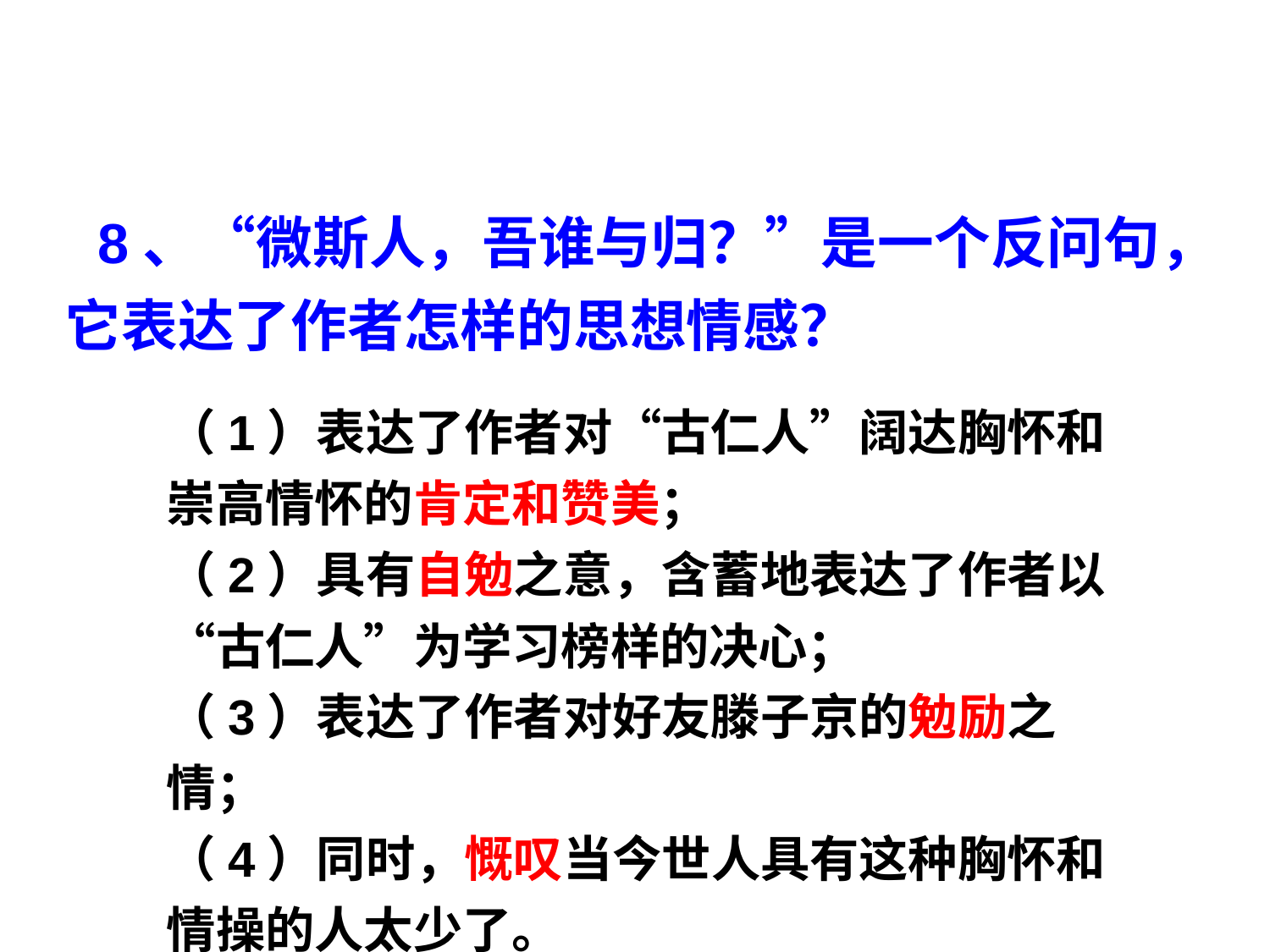

8、“微斯人，吾谁与归？”是一个反问句，它表达了作者怎样的思想情感？
（1）表达了作者对“古仁人”阔达胸怀和崇高情怀的肯定和赞美；
（2）具有自勉之意，含蓄地表达了作者以“古仁人”为学习榜样的决心；
（3）表达了作者对好友滕子京的勉励之情；
（4）同时，慨叹当今世人具有这种胸怀和情操的人太少了。